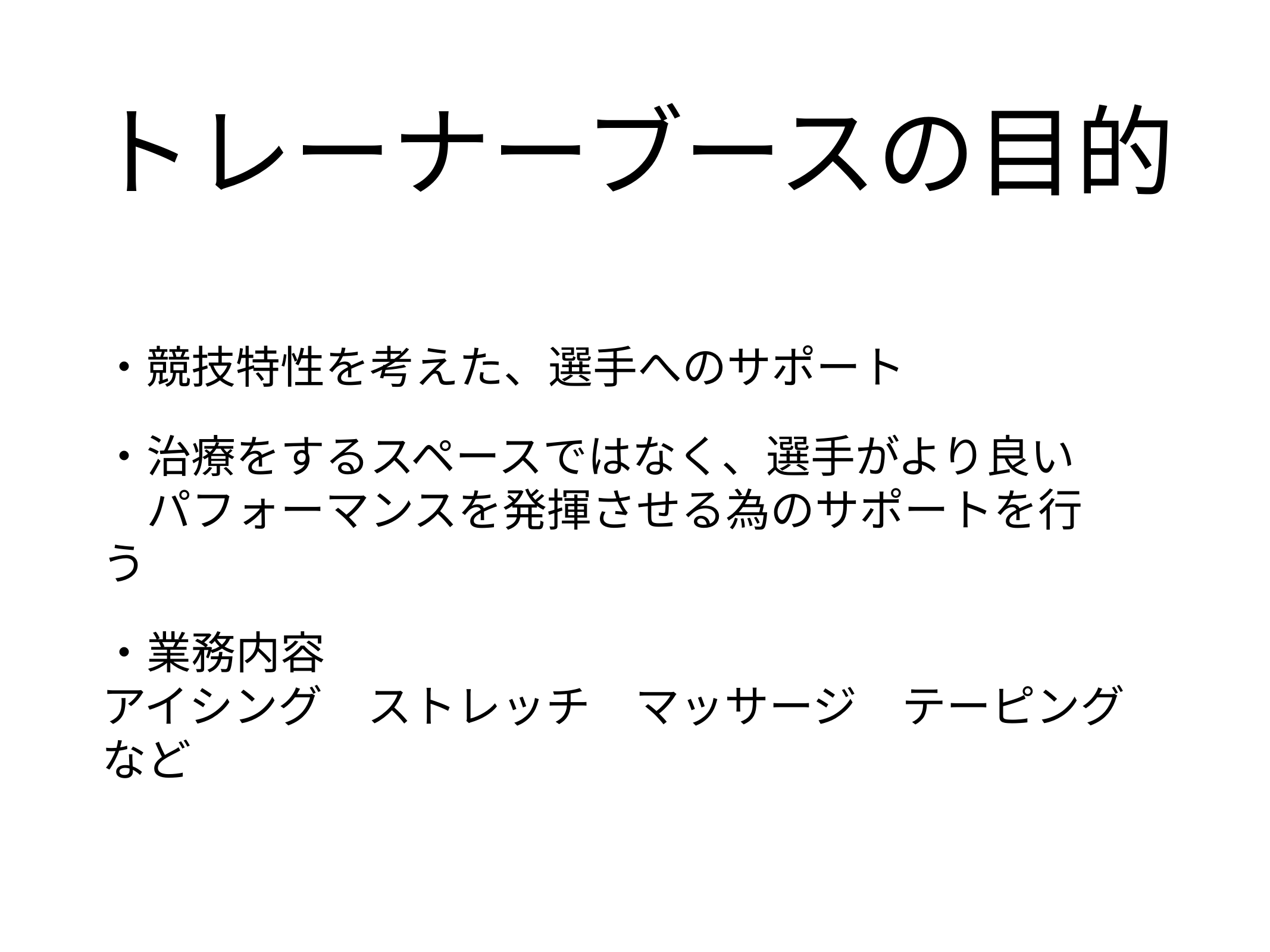

# トレーナーブースの目的
・競技特性を考えた、選手へのサポート

・治療をするスペースではなく、選手がより良い
　パフォーマンスを発揮させる為のサポートを行う

・業務内容
アイシング　ストレッチ　マッサージ　テーピングなど